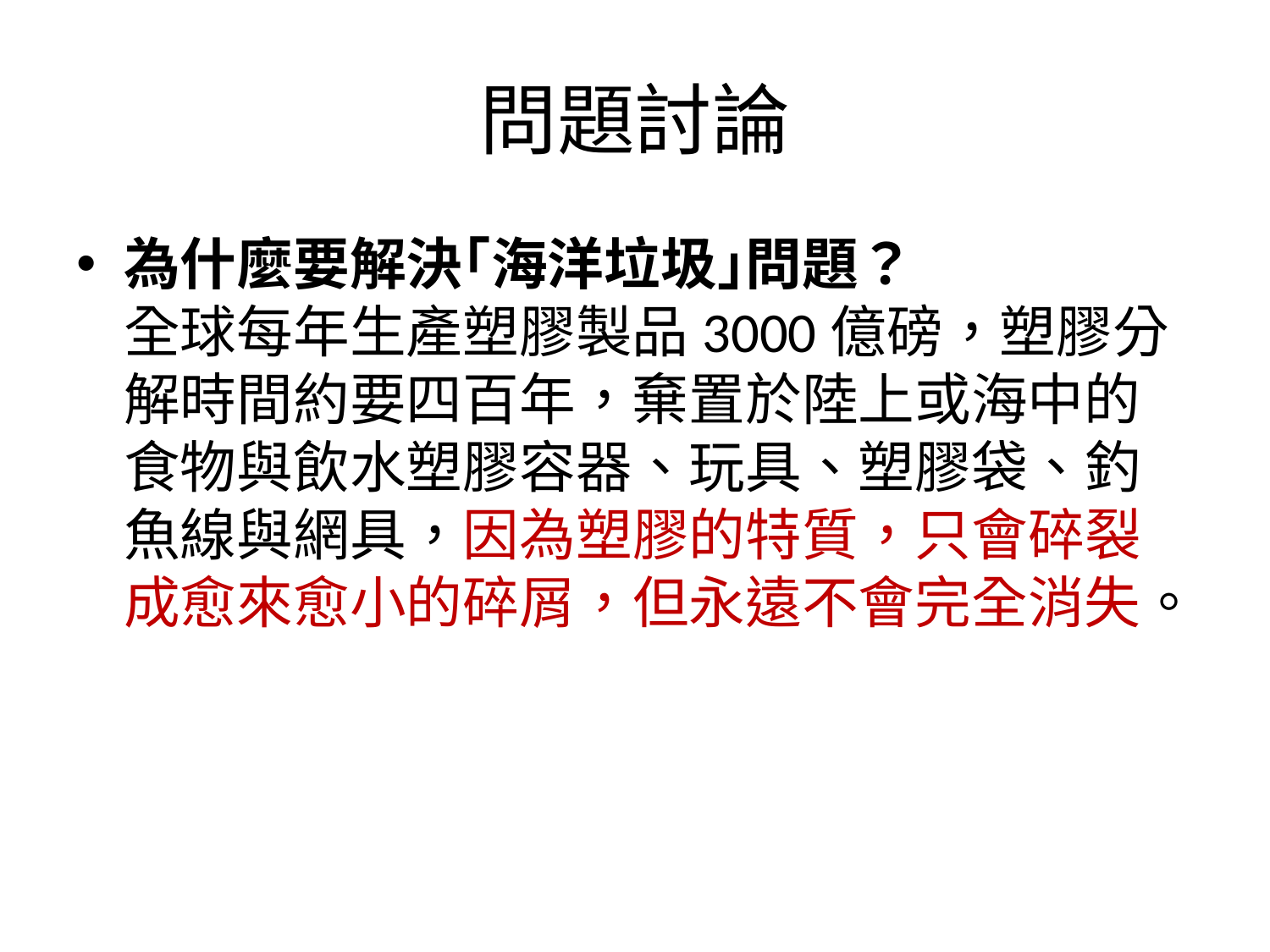

# 問題討論
為什麼要解決｢海洋垃圾｣問題？
全球每年生產塑膠製品3000億磅，塑膠分解時間約要四百年，棄置於陸上或海中的食物與飲水塑膠容器、玩具、塑膠袋、釣魚線與網具，因為塑膠的特質，只會碎裂成愈來愈小的碎屑，但永遠不會完全消失。